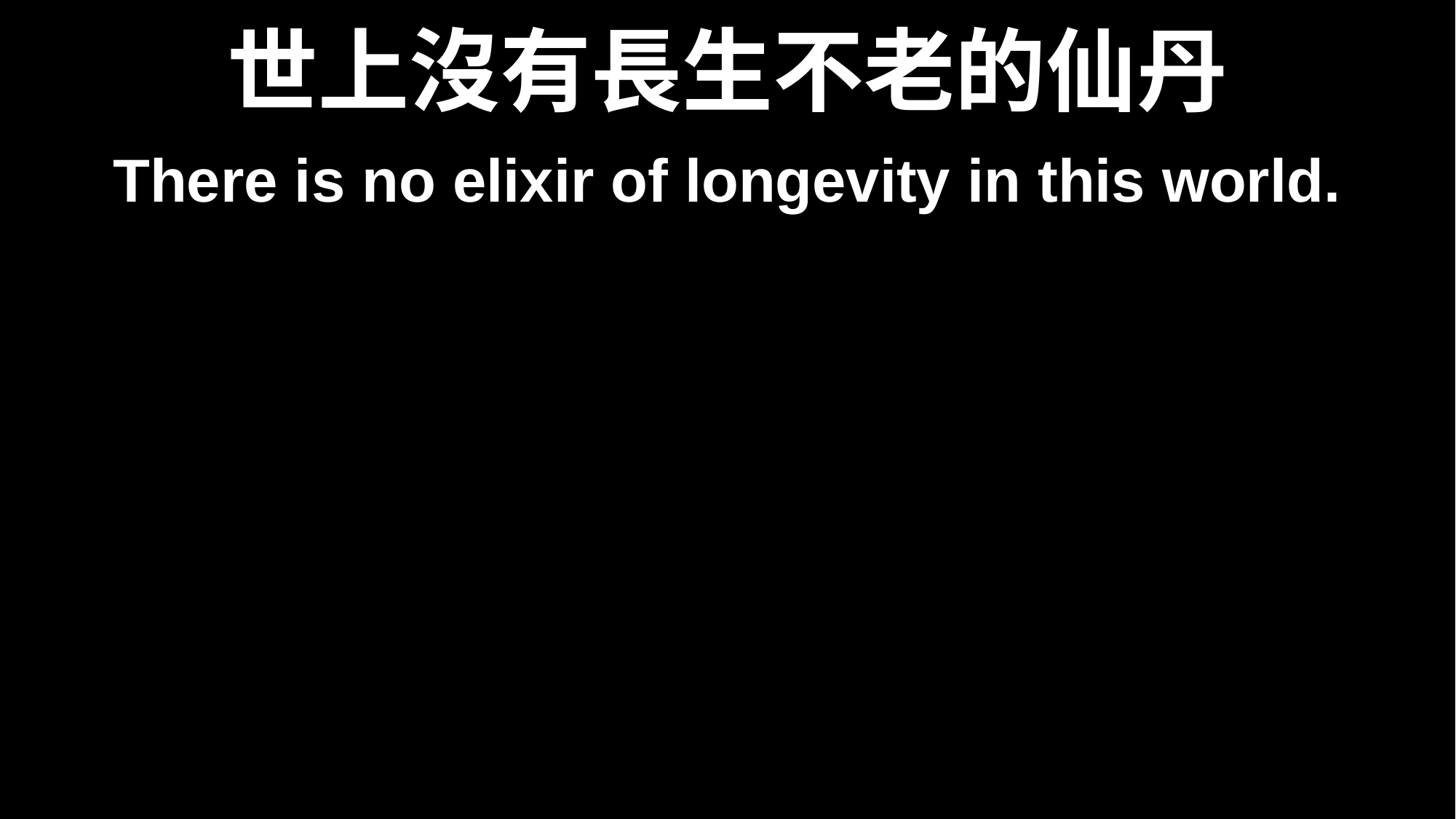

# 世上沒有長生不老的仙丹
There is no elixir of longevity in this world.